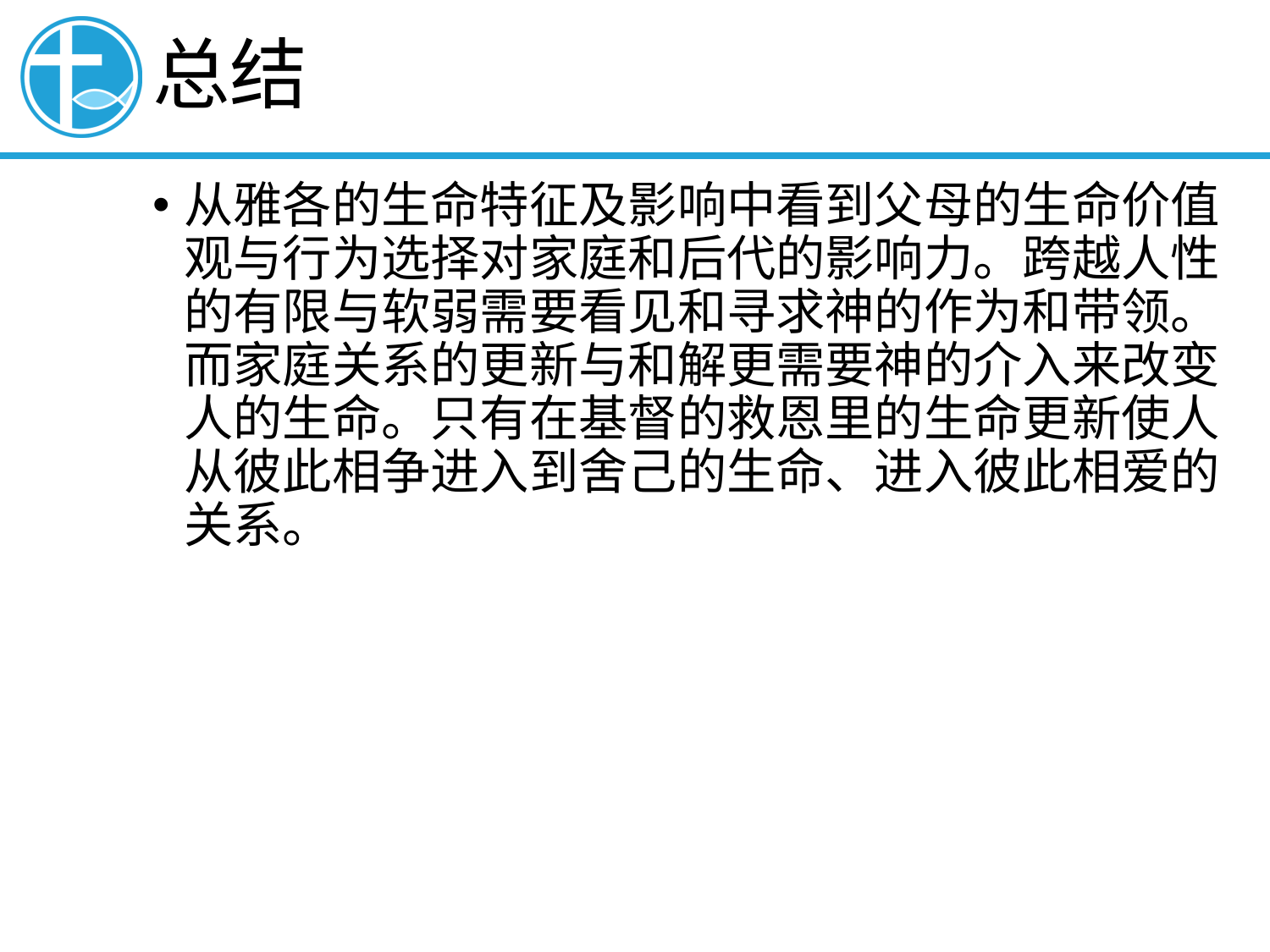

# 总结
从雅各的生命特征及影响中看到父母的生命价值观与行为选择对家庭和后代的影响力。跨越人性的有限与软弱需要看见和寻求神的作为和带领。而家庭关系的更新与和解更需要神的介入来改变人的生命。只有在基督的救恩里的生命更新使人从彼此相争进入到舍己的生命、进入彼此相爱的关系。